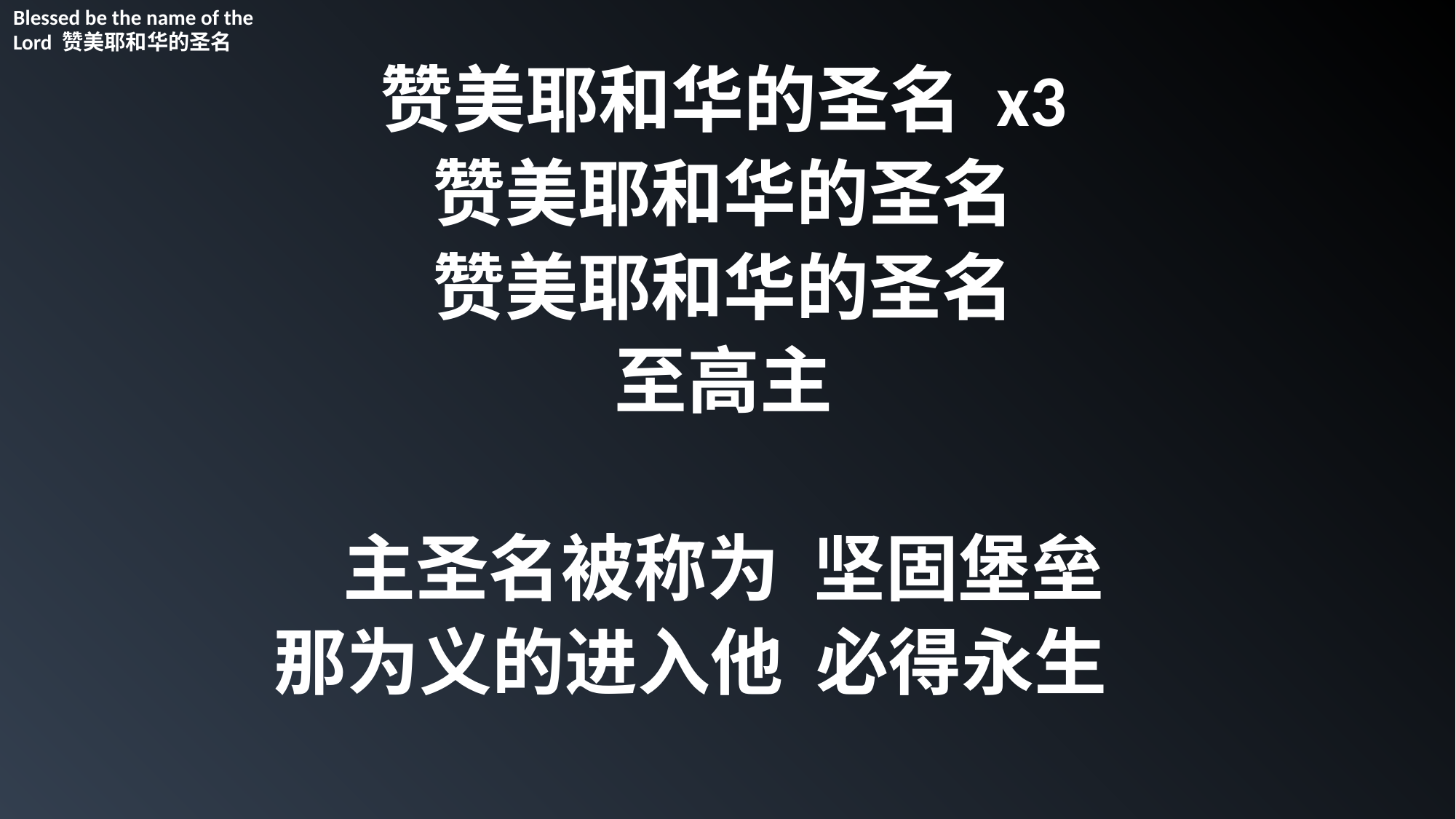

Blessed be the name of the Lord 赞美耶和华的圣名
赞美耶和华的圣名 x3
赞美耶和华的圣名
赞美耶和华的圣名
至高主

主圣名被称为  坚固堡垒
那为义的进入他  必得永生